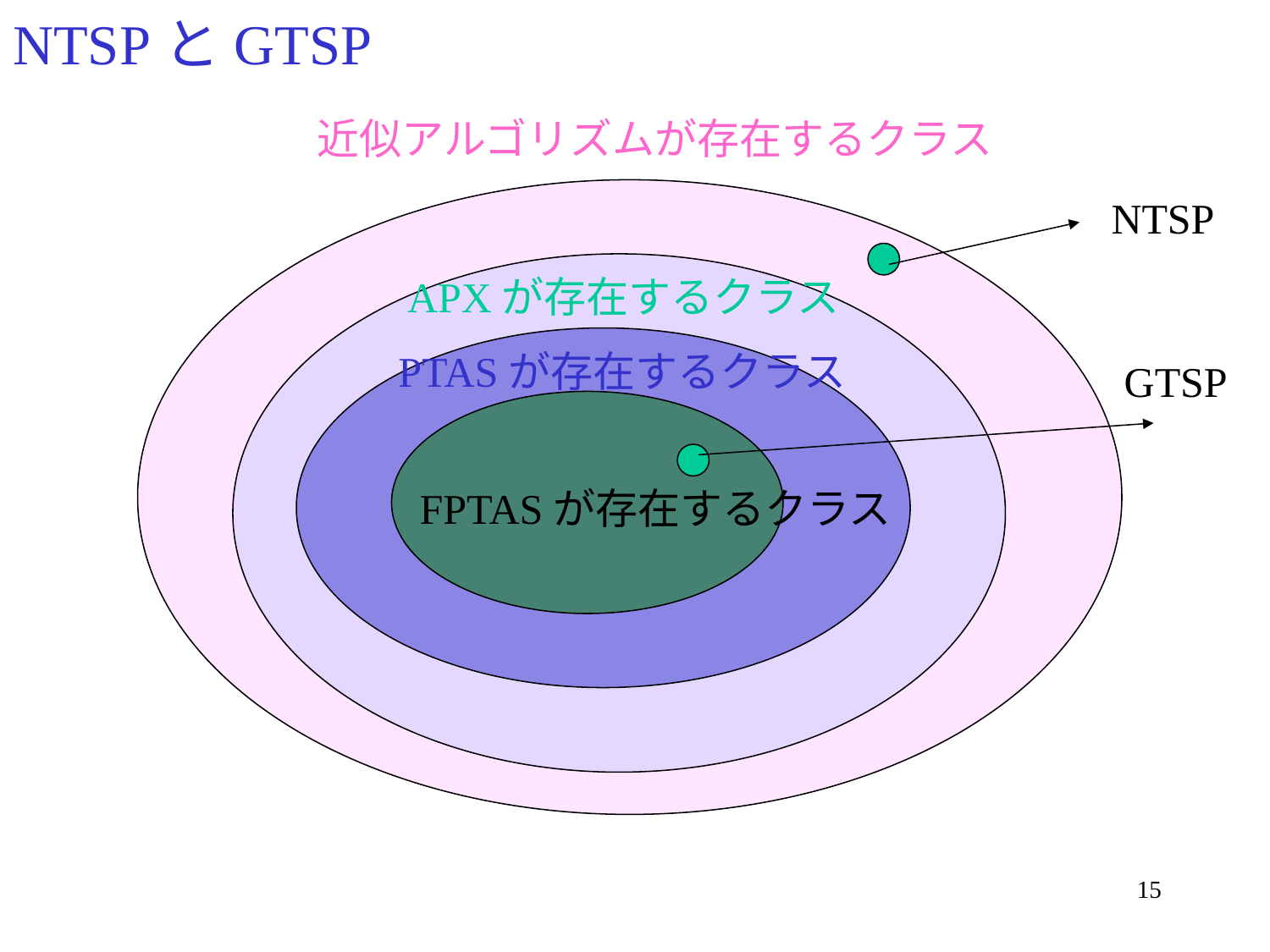

# NTSPとGTSP
近似アルゴリズムが存在するクラス

NTSP

APXが存在するクラス

PTASが存在するクラス
GTSP

FPTASが存在するクラス
15